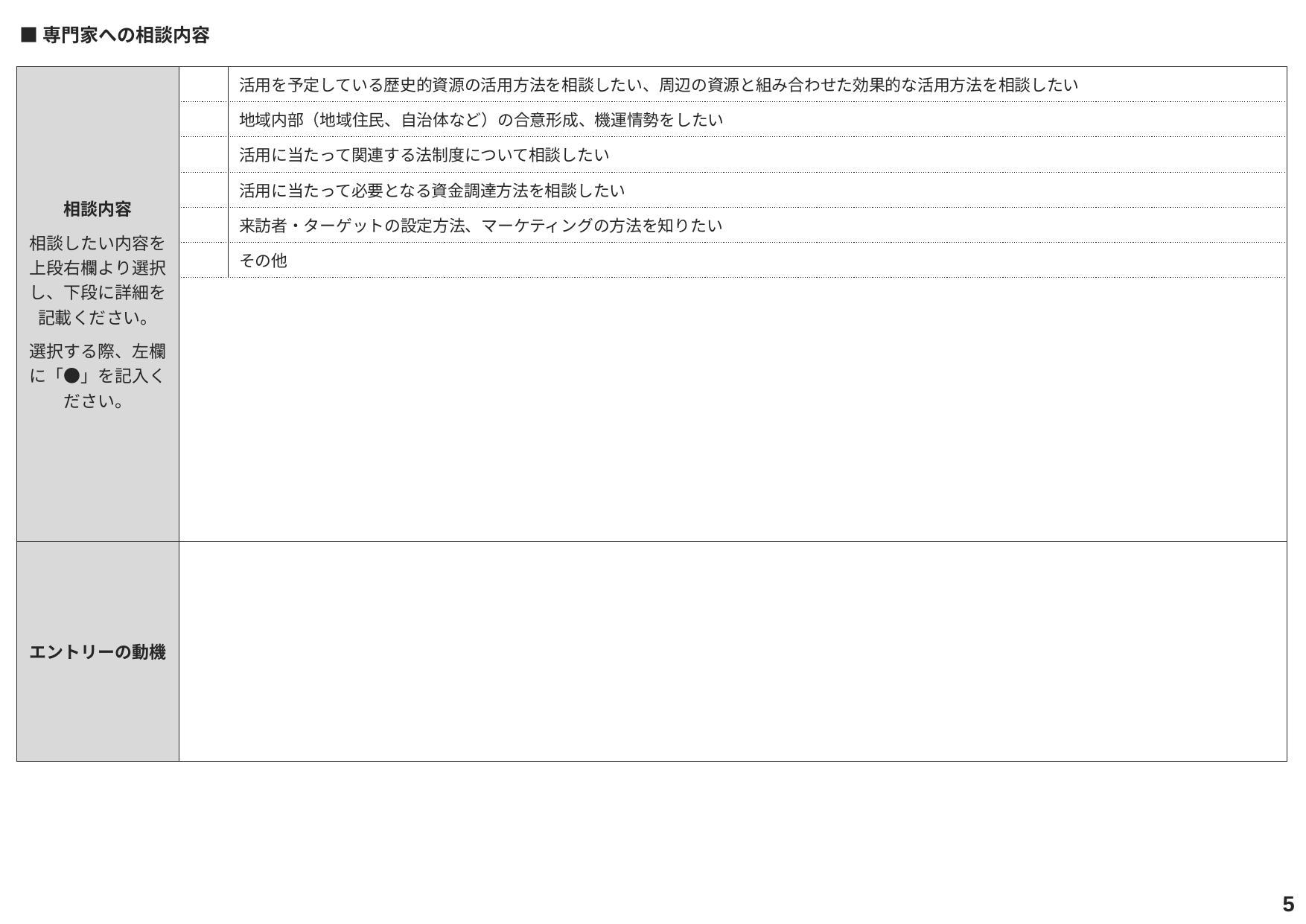

■専門家への相談内容
| 相談内容 相談したい内容を上段右欄より選択し、下段に詳細を記載ください。 選択する際、左欄に「●」を記入ください。 |  | 活用を予定している歴史的資源の活用方法を相談したい、周辺の資源と組み合わせた効果的な活用方法を相談したい |
| --- | --- | --- |
|  |  | 地域内部（地域住民、自治体など）の合意形成、機運情勢をしたい |
|  |  | 活用に当たって関連する法制度について相談したい |
|  |  | 活用に当たって必要となる資金調達方法を相談したい |
|  |  | 来訪者・ターゲットの設定方法、マーケティングの方法を知りたい |
|  |  | その他 |
|  |  |  |
| エントリーの動機 |  |  |
5